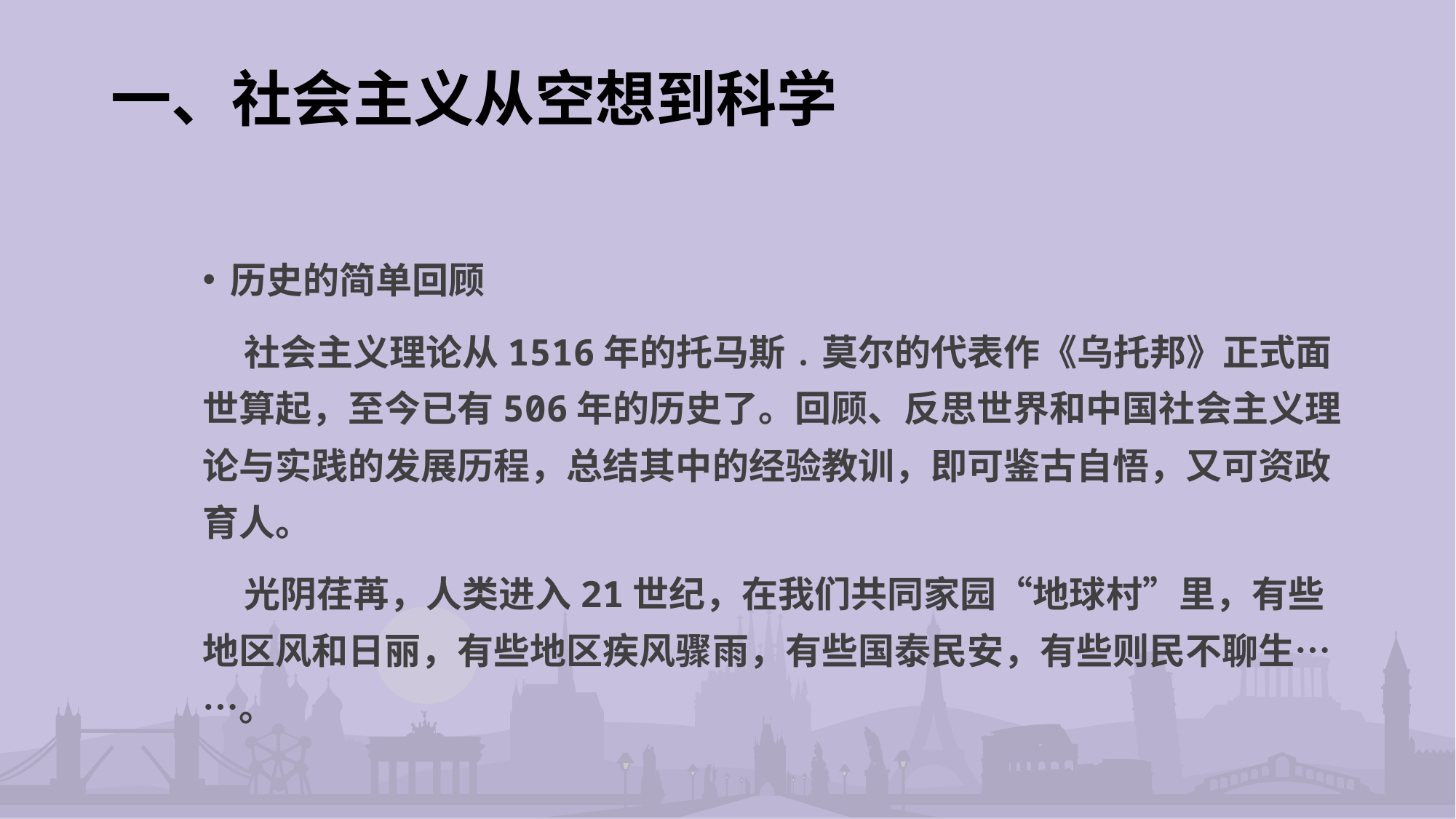

# 一、社会主义从空想到科学
历史的简单回顾
    社会主义理论从1516年的托马斯﹒莫尔的代表作《乌托邦》正式面世算起，至今已有506年的历史了。回顾、反思世界和中国社会主义理论与实践的发展历程，总结其中的经验教训，即可鉴古自悟，又可资政育人。
    光阴荏苒，人类进入21世纪，在我们共同家园“地球村”里，有些地区风和日丽，有些地区疾风骤雨，有些国泰民安，有些则民不聊生……。